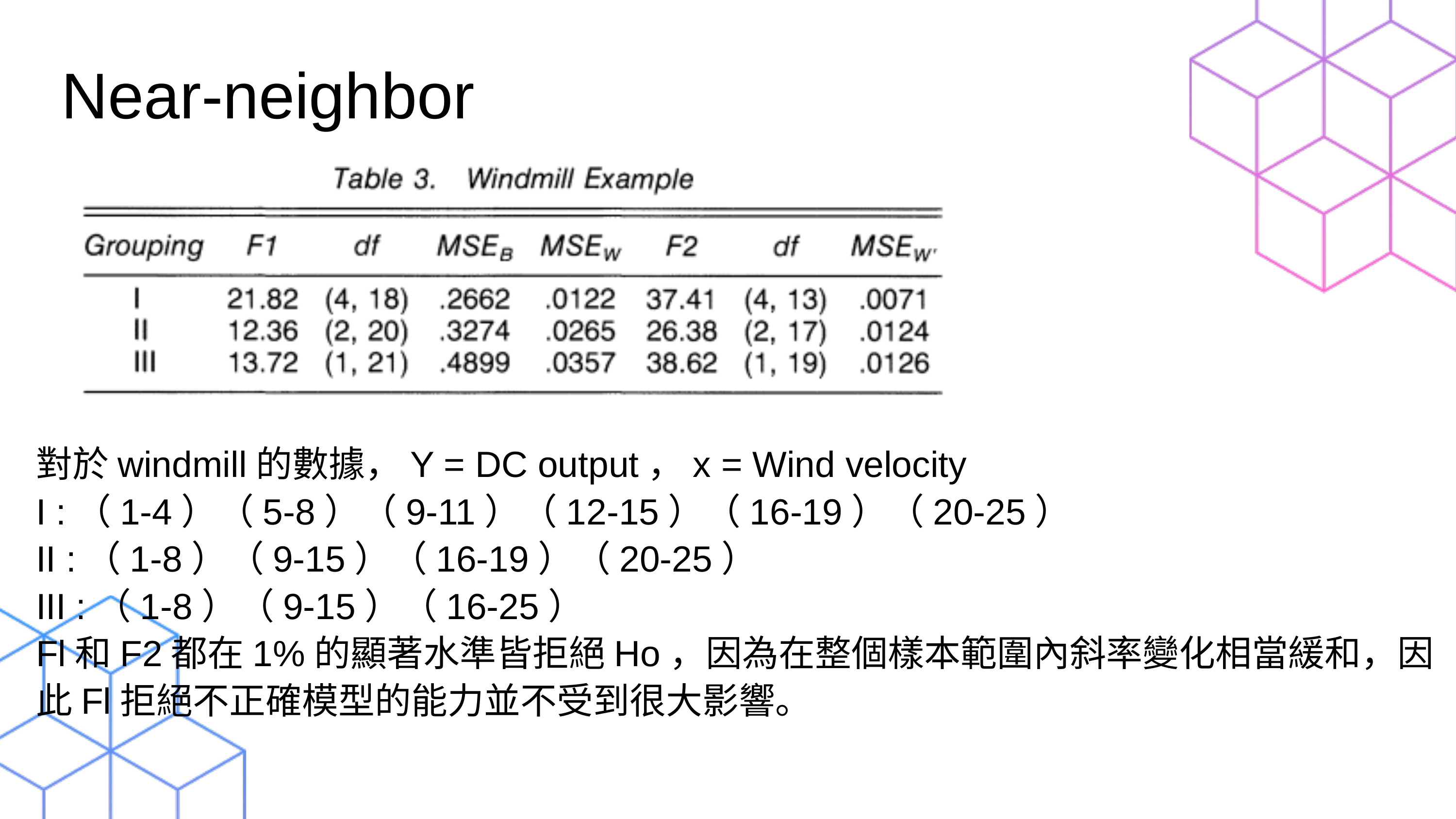

Near-neighbor
對於windmill的數據，Y = DC output，x = Wind velocity
I :（1-4）（5-8）（9-11）（12-15）（16-19）（20-25）
II :（1-8）（9-15）（16-19）（20-25）
III :（1-8）（9-15）（16-25）
Fl和F2都在1%的顯著水準皆拒絕Ho，因為在整個樣本範圍內斜率變化相當緩和，因此Fl拒絕不正確模型的能力並不受到很大影響。